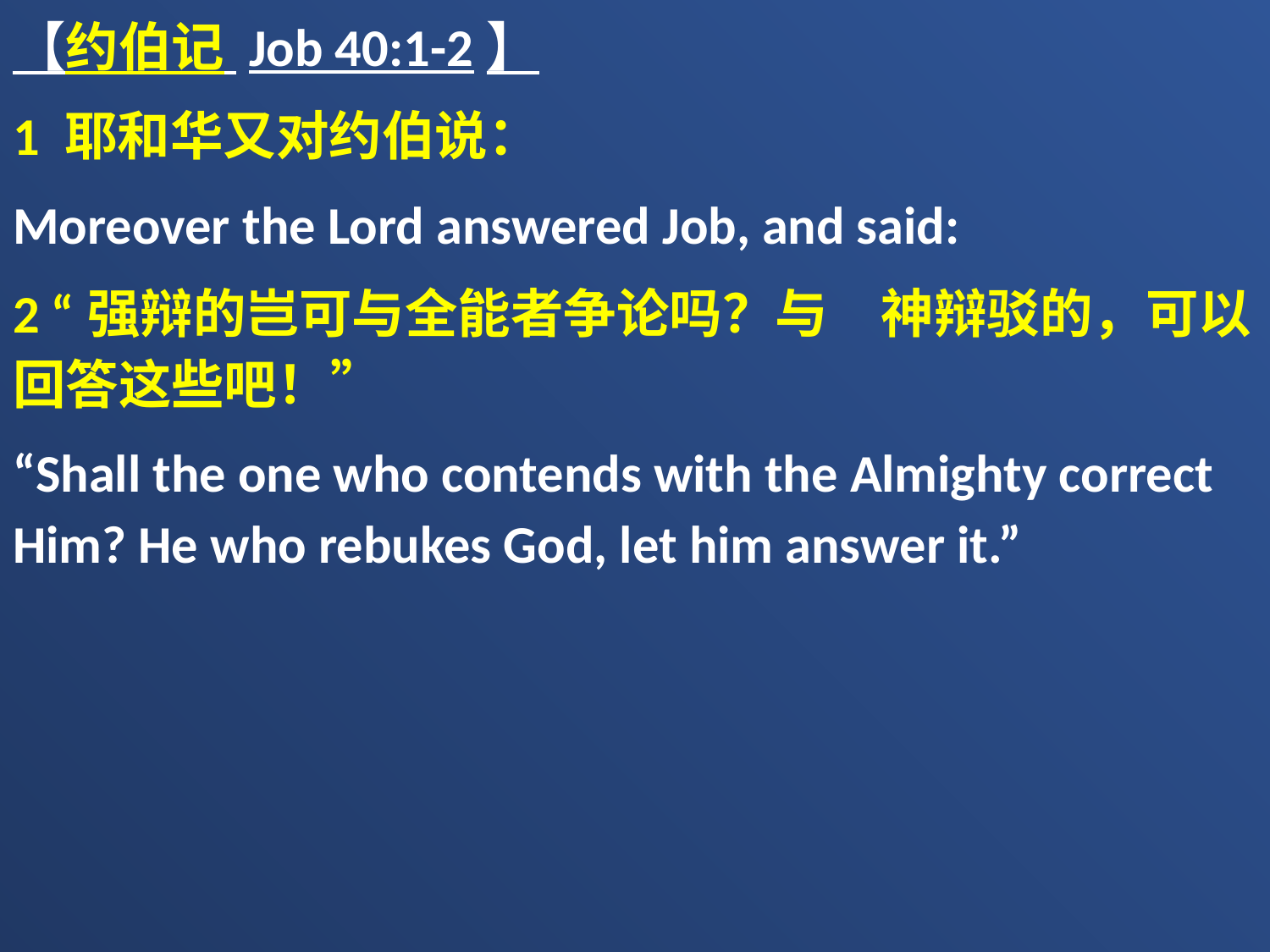

【约伯记 Job 40:1-2】
1 耶和华又对约伯说：
Moreover the Lord answered Job, and said:
2 “强辩的岂可与全能者争论吗？与　神辩驳的，可以回答这些吧！”
“Shall the one who contends with the Almighty correct Him? He who rebukes God, let him answer it.”